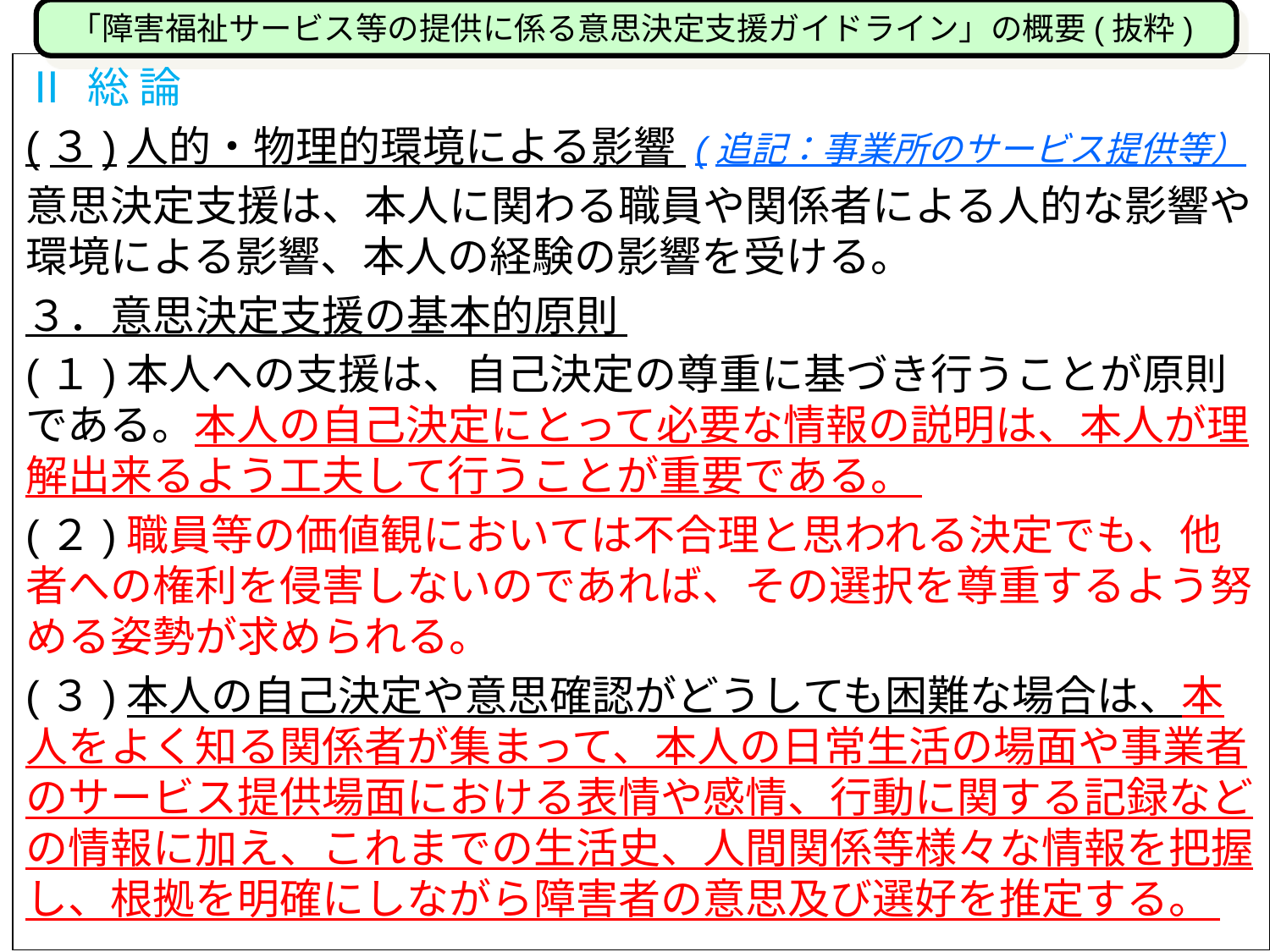

「障害福祉サービス等の提供に係る意思決定支援ガイドライン」の概要(抜粋)
Ⅱ 総 論
(３)人的・物理的環境による影響 (追記：事業所のサービス提供等）
意思決定支援は、本人に関わる職員や関係者による人的な影響や環境による影響、本人の経験の影響を受ける。
３．意思決定支援の基本的原則
(１)本人への支援は、自己決定の尊重に基づき行うことが原則である。本人の自己決定にとって必要な情報の説明は、本人が理解出来るよう工夫して行うことが重要である。
(２)職員等の価値観においては不合理と思われる決定でも、他者への権利を侵害しないのであれば、その選択を尊重するよう努める姿勢が求められる。
(３)本人の自己決定や意思確認がどうしても困難な場合は、本人をよく知る関係者が集まって、本人の日常生活の場面や事業者のサービス提供場面における表情や感情、行動に関する記録などの情報に加え、これまでの生活史、人間関係等様々な情報を把握し、根拠を明確にしながら障害者の意思及び選好を推定する。